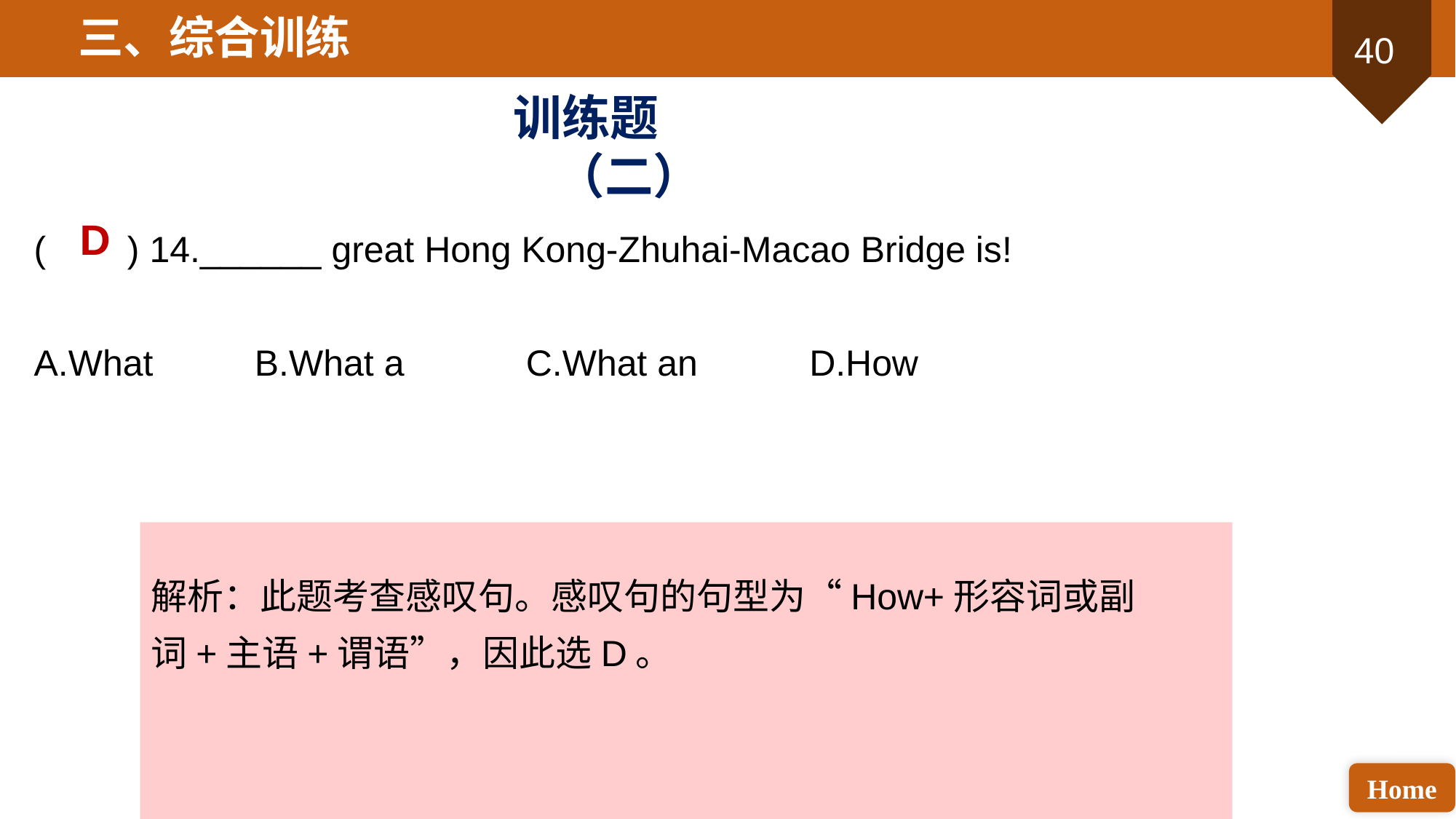

三、综合训练
训练题（二）
D
(        ) 14.______ great Hong Kong-Zhuhai-Macao Bridge is!

A.What          B.What a            C.What an           D.How

解析：此题考查感叹句。感叹句的句型为“How+形容词或副词+主语+谓语”，因此选D。